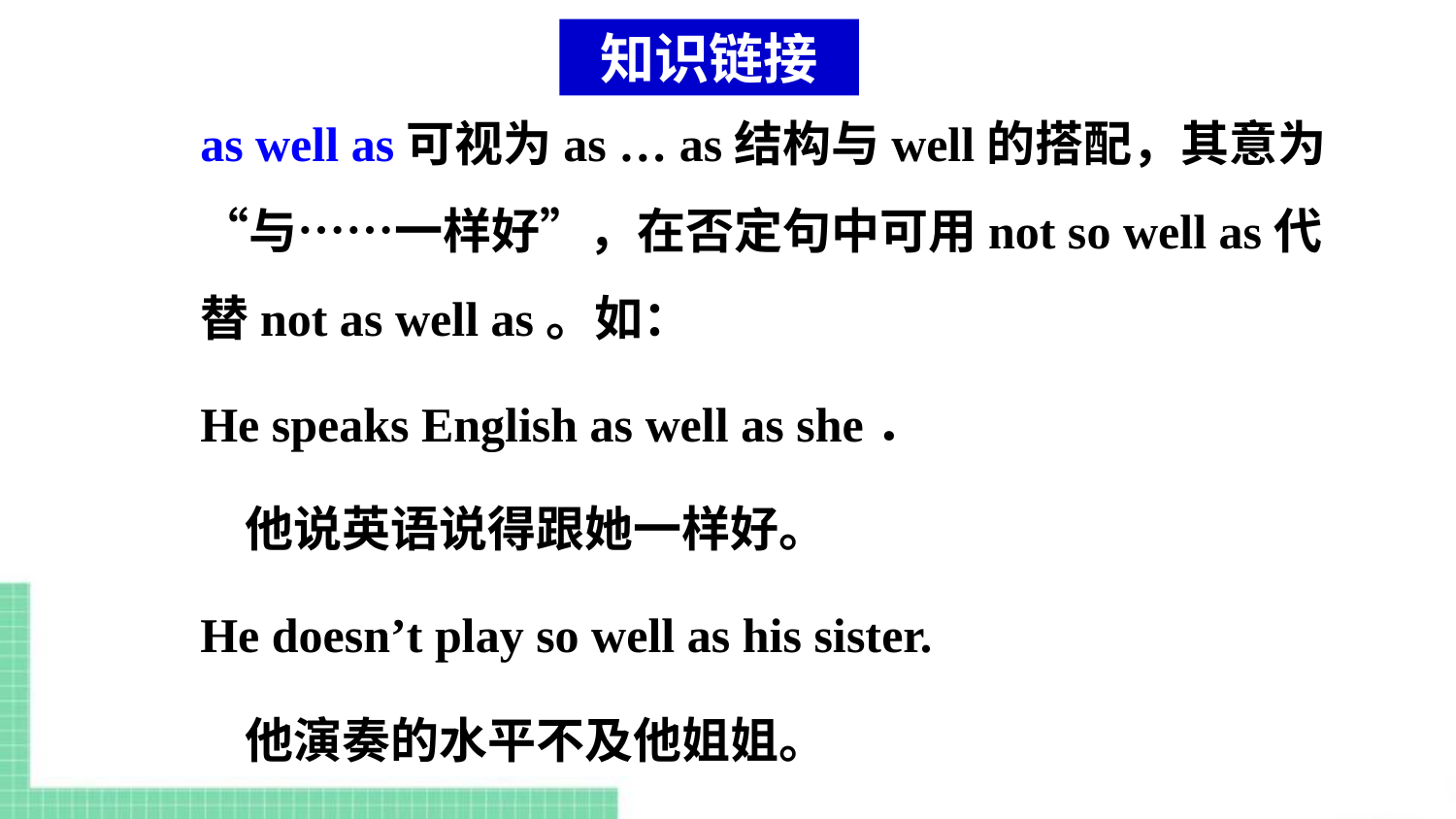

知识链接
as well as可视为as … as结构与well的搭配，其意为“与……一样好”，在否定句中可用not so well as代替not as well as。如：
He speaks English as well as she．
   他说英语说得跟她一样好。
He doesn’t play so well as his sister.
   他演奏的水平不及他姐姐。